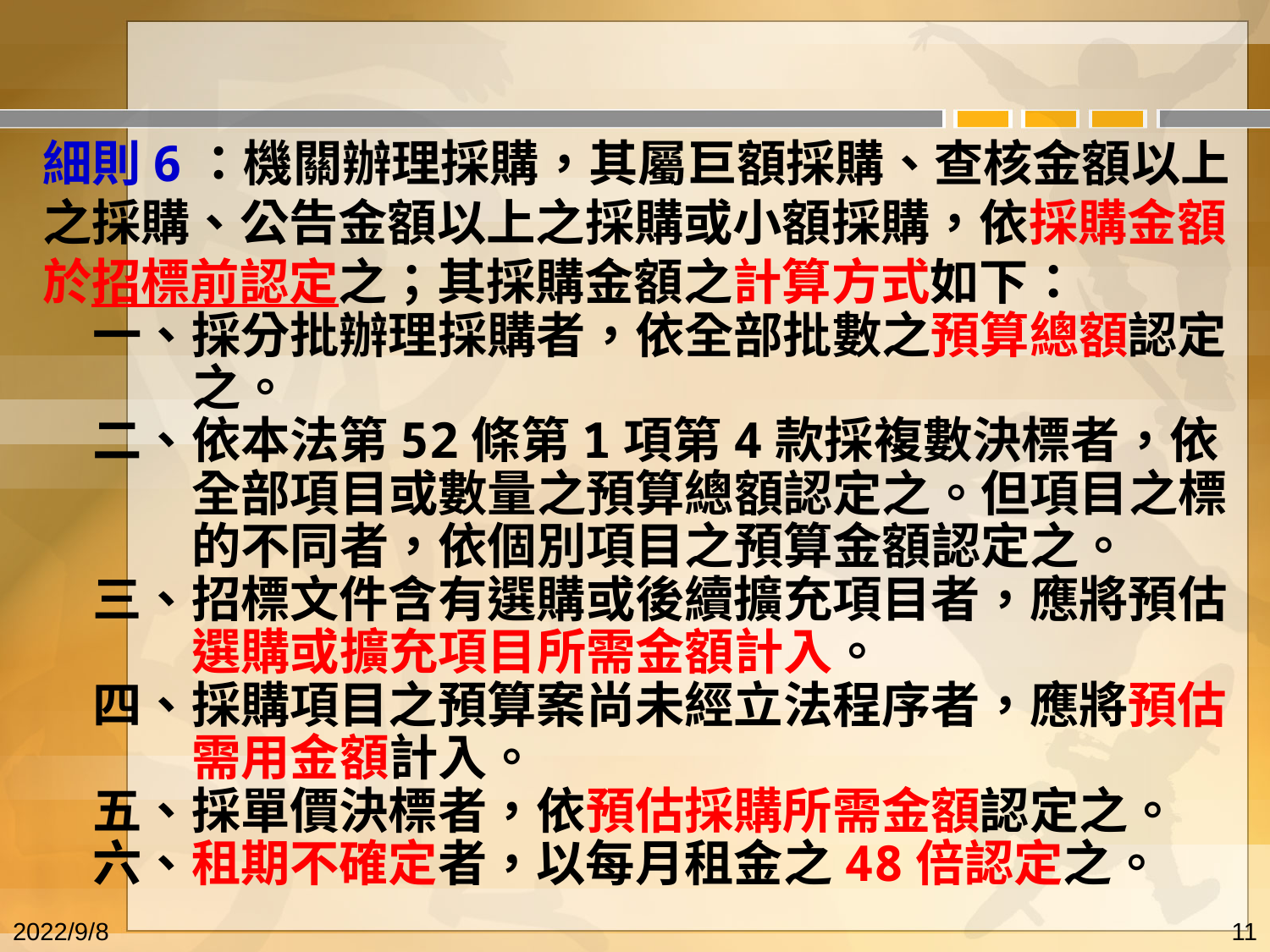

細則6：機關辦理採購，其屬巨額採購、查核金額以上之採購、公告金額以上之採購或小額採購，依採購金額於招標前認定之；其採購金額之計算方式如下：
一、採分批辦理採購者，依全部批數之預算總額認定之。
二、依本法第52條第1項第4款採複數決標者，依全部項目或數量之預算總額認定之。但項目之標的不同者，依個別項目之預算金額認定之。
三、招標文件含有選購或後續擴充項目者，應將預估選購或擴充項目所需金額計入。
四、採購項目之預算案尚未經立法程序者，應將預估需用金額計入。
五、採單價決標者，依預估採購所需金額認定之。
六、租期不確定者，以每月租金之48倍認定之。
2022/9/8
11